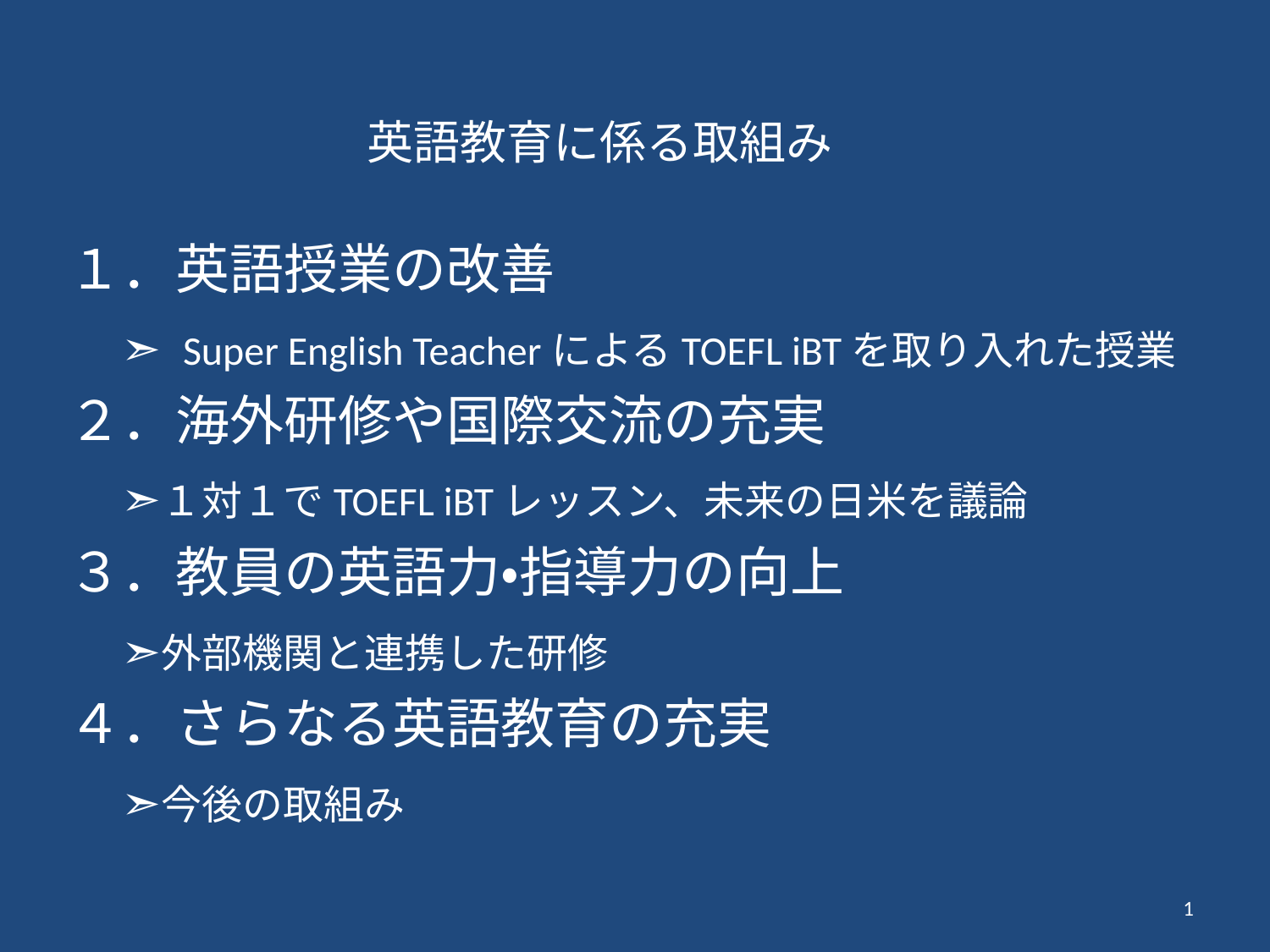

# 英語教育に係る取組み
１．英語授業の改善
　➣ Super English TeacherによるTOEFL iBTを取り入れた授業
２．海外研修や国際交流の充実
　➣１対１でTOEFL iBTレッスン、未来の日米を議論
３．教員の英語力・指導力の向上
　➣外部機関と連携した研修
４．さらなる英語教育の充実
　➣今後の取組み

1